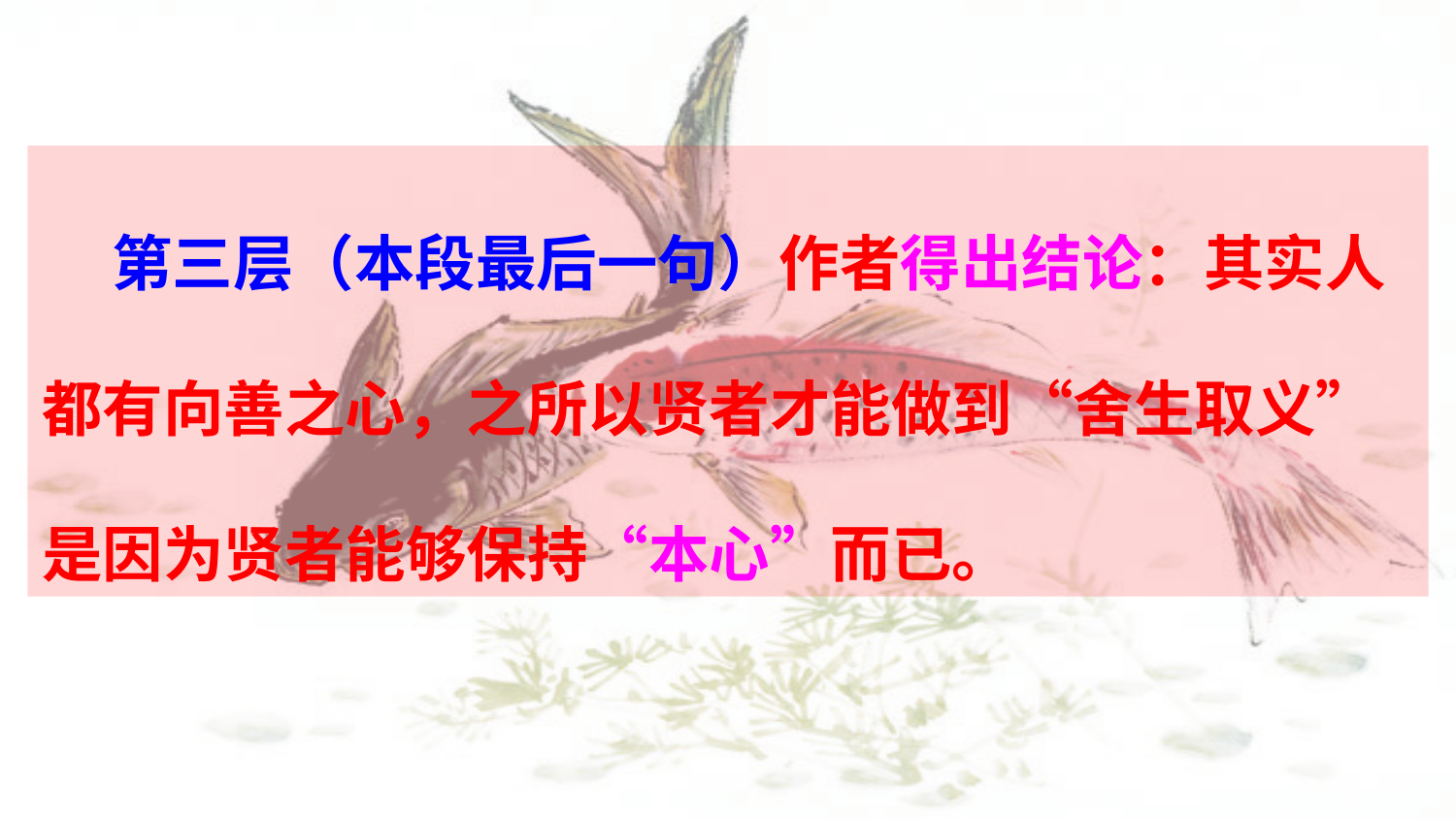

第三层（本段最后一句）作者得出结论：其实人都有向善之心，之所以贤者才能做到“舍生取义”是因为贤者能够保持“本心”而已。